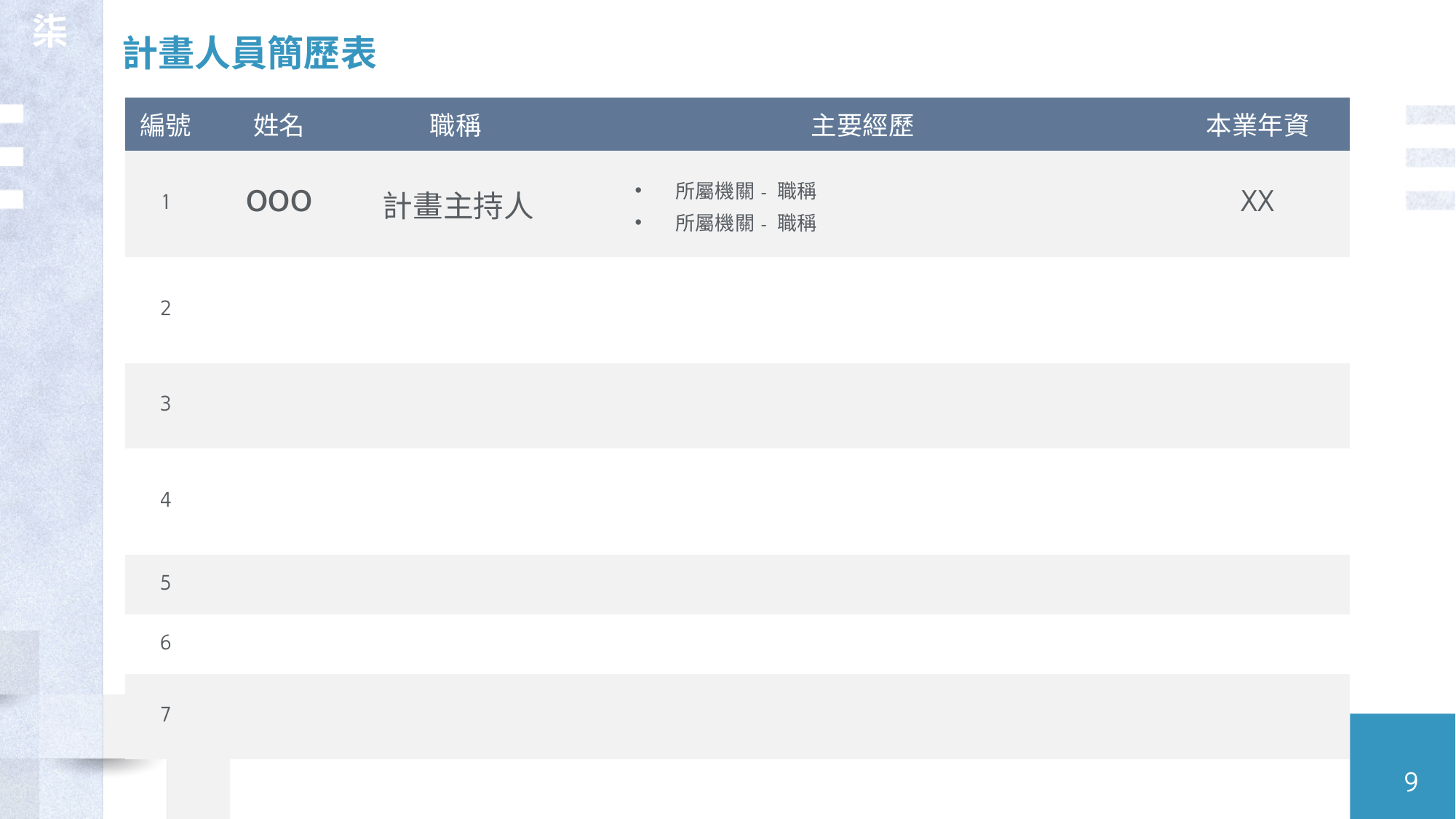

# 計畫人員簡歷表
柒
| 編號 | 姓名 | 職稱 | 主要經歷 | 本業年資 |
| --- | --- | --- | --- | --- |
| 1 | OOO | 計畫主持人 | 所屬機關- 職稱 所屬機關- 職稱 | XX |
| 2 |  |  |  |  |
| 3 |  |  |  |  |
| 4 |  |  |  |  |
| 5 |  |  |  |  |
| 6 |  |  |  |  |
| 7 |  |  |  |  |
9